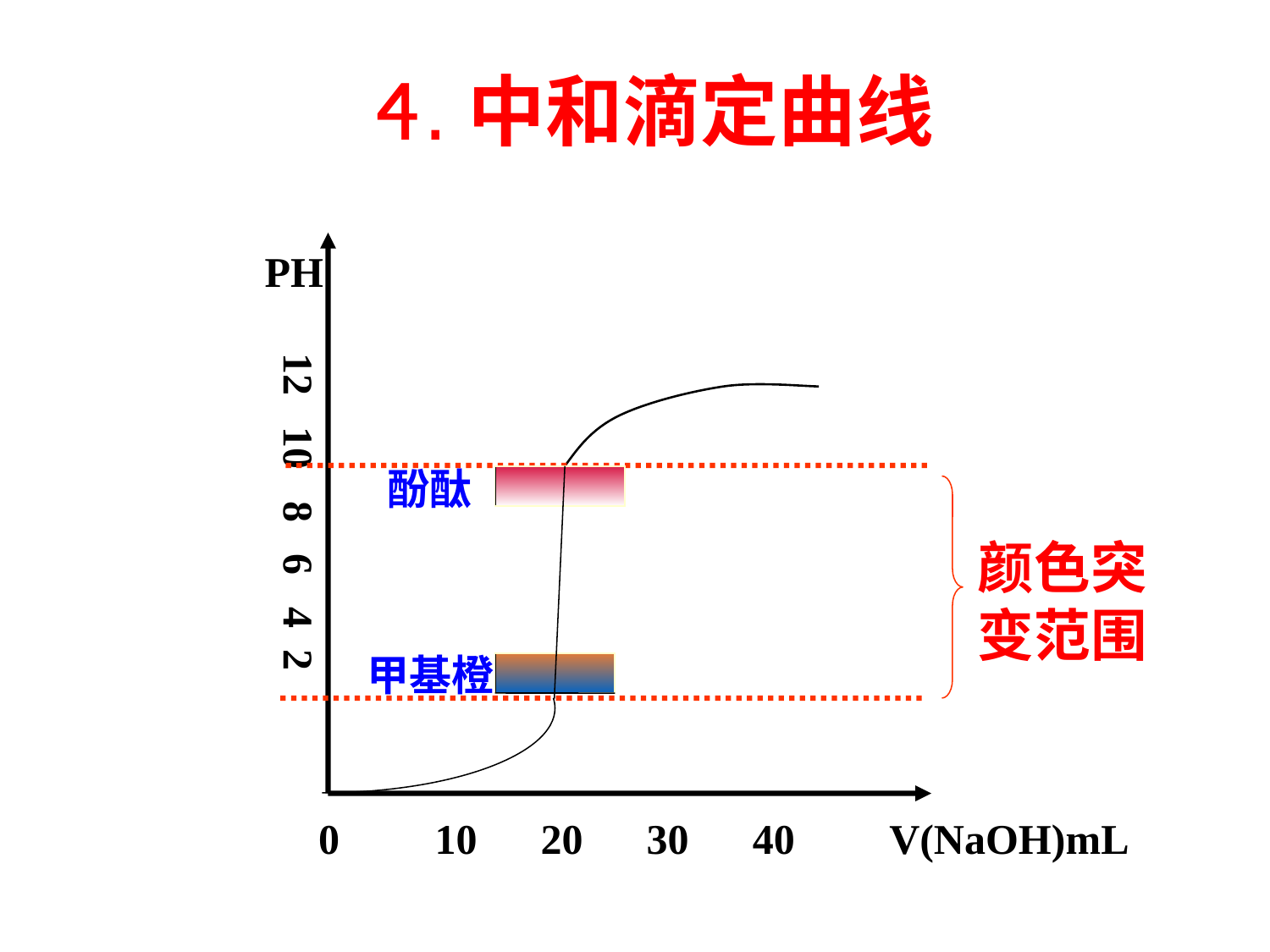

4.中和滴定曲线

PH
        12   10   8   6   4  2

酚酞

颜色突变范围
甲基橙

  0         10      20      30      40         V(NaOH)mL